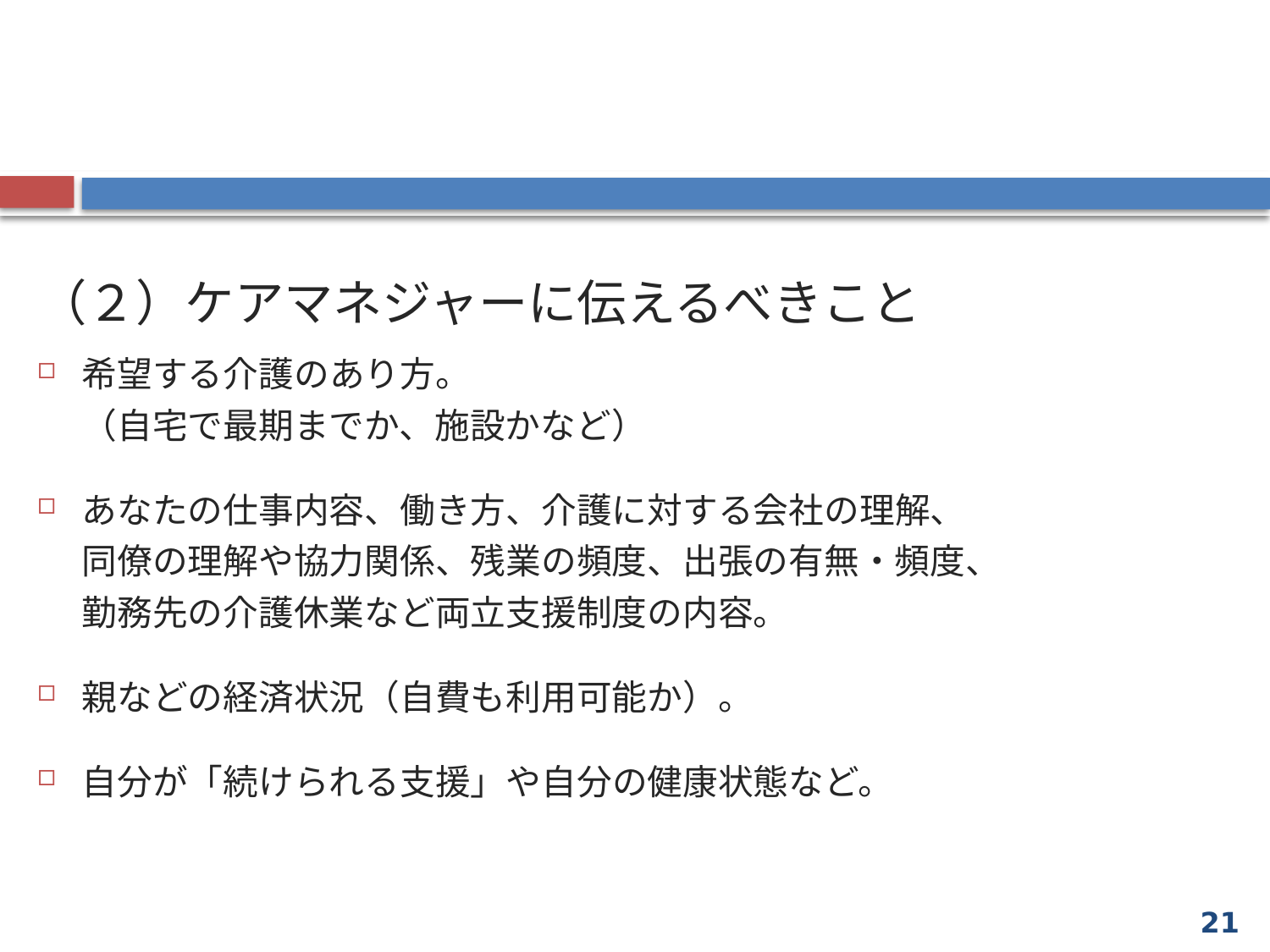

#
（２）ケアマネジャーに伝えるべきこと
希望する介護のあり方。
（自宅で最期までか、施設かなど）
あなたの仕事内容、働き方、介護に対する会社の理解、
同僚の理解や協力関係、残業の頻度、出張の有無・頻度、
勤務先の介護休業など両立支援制度の内容。
親などの経済状況（自費も利用可能か）。
自分が「続けられる支援」や自分の健康状態など。

21